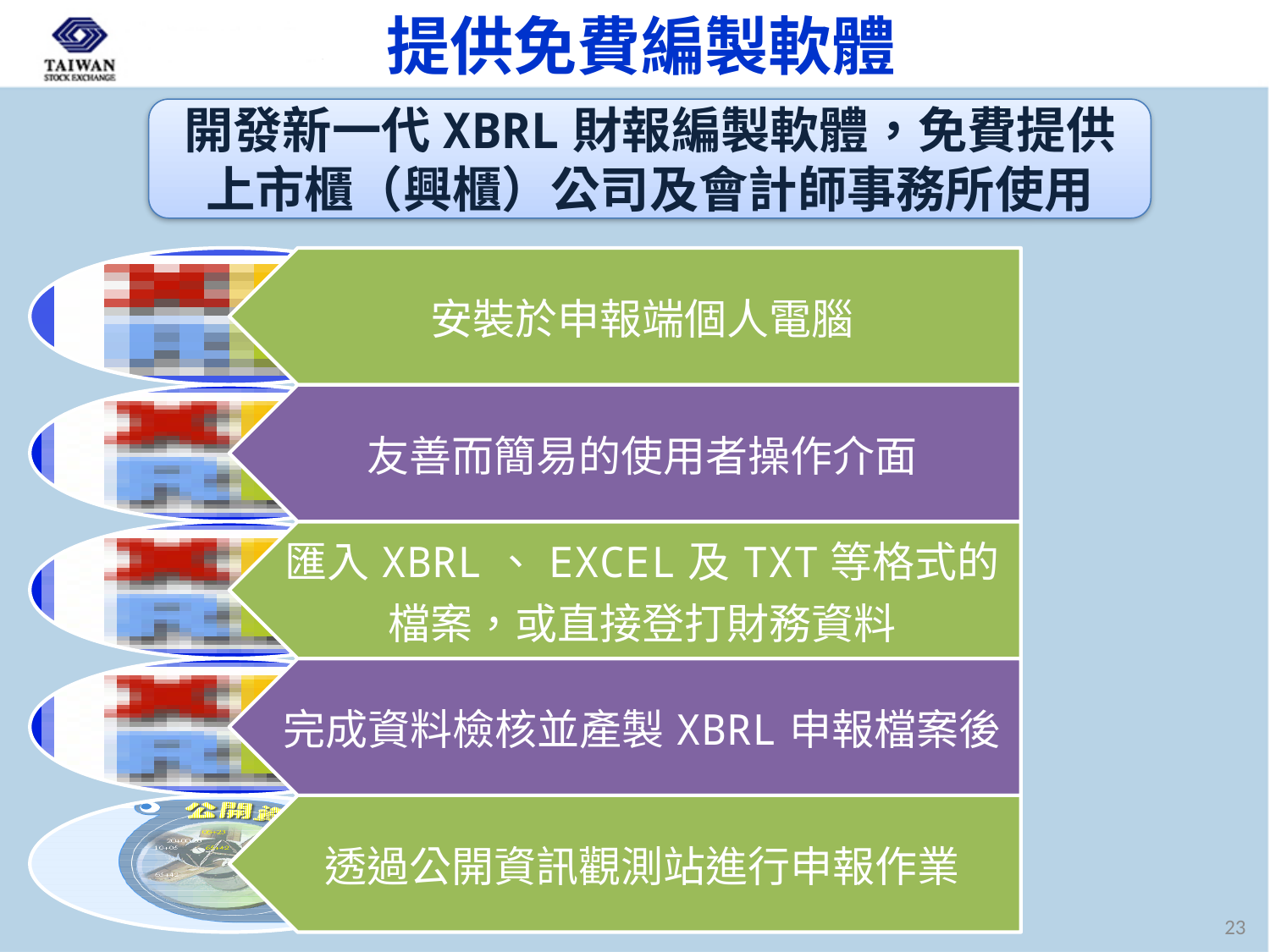

提供免費編製軟體
開發新一代XBRL財報編製軟體，免費提供上市櫃（興櫃）公司及會計師事務所使用
安裝於申報端個人電腦
友善而簡易的使用者操作介面
匯入XBRL、EXCEL及TXT等格式的檔案，或直接登打財務資料
完成資料檢核並產製XBRL申報檔案後
透過公開資訊觀測站進行申報作業
23